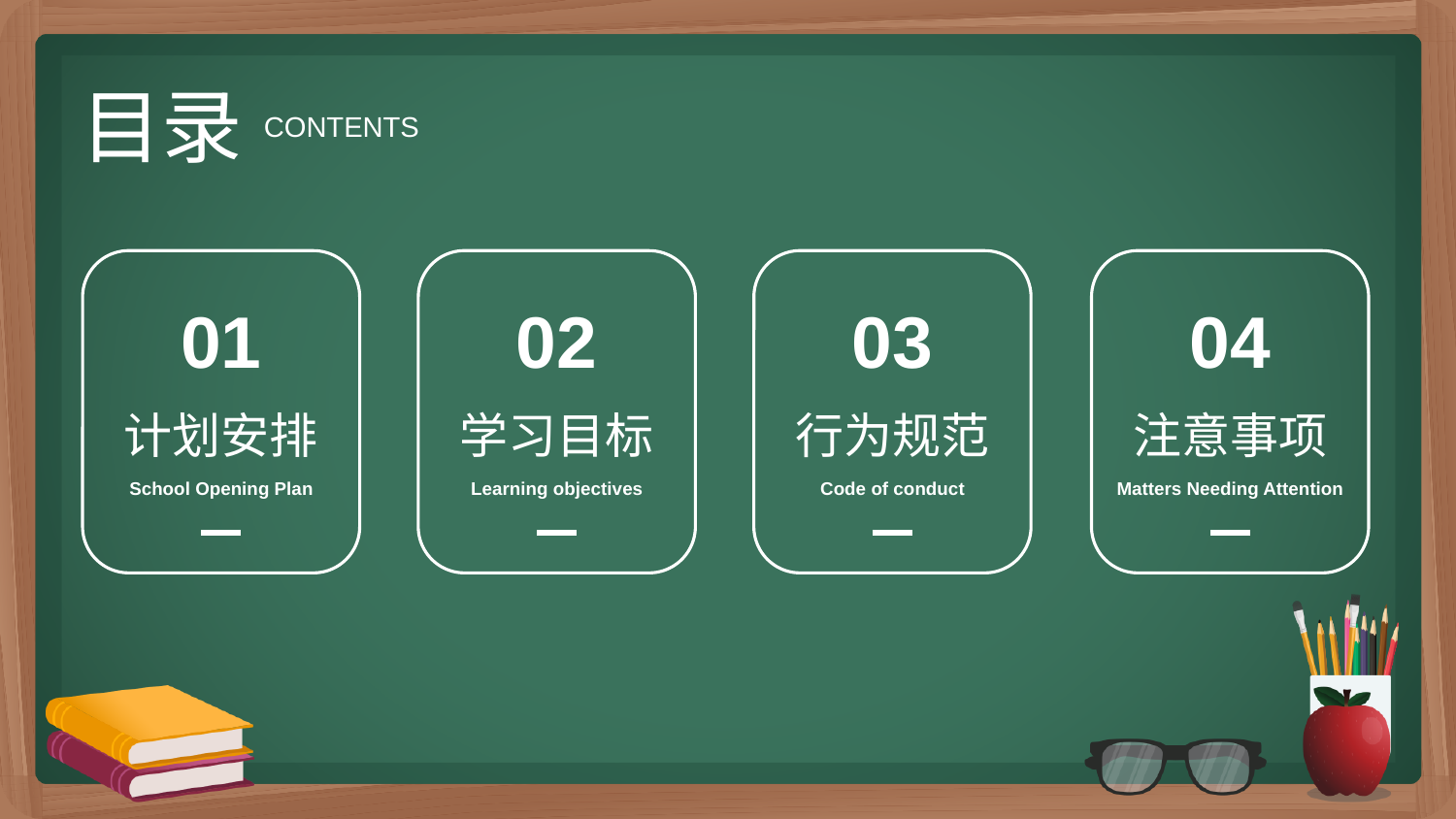

目录
CONTENTS

01
02
03
04
计划安排
学习目标
行为规范
注意事项
School Opening Plan
Learning objectives
Code of conduct
Matters Needing Attention